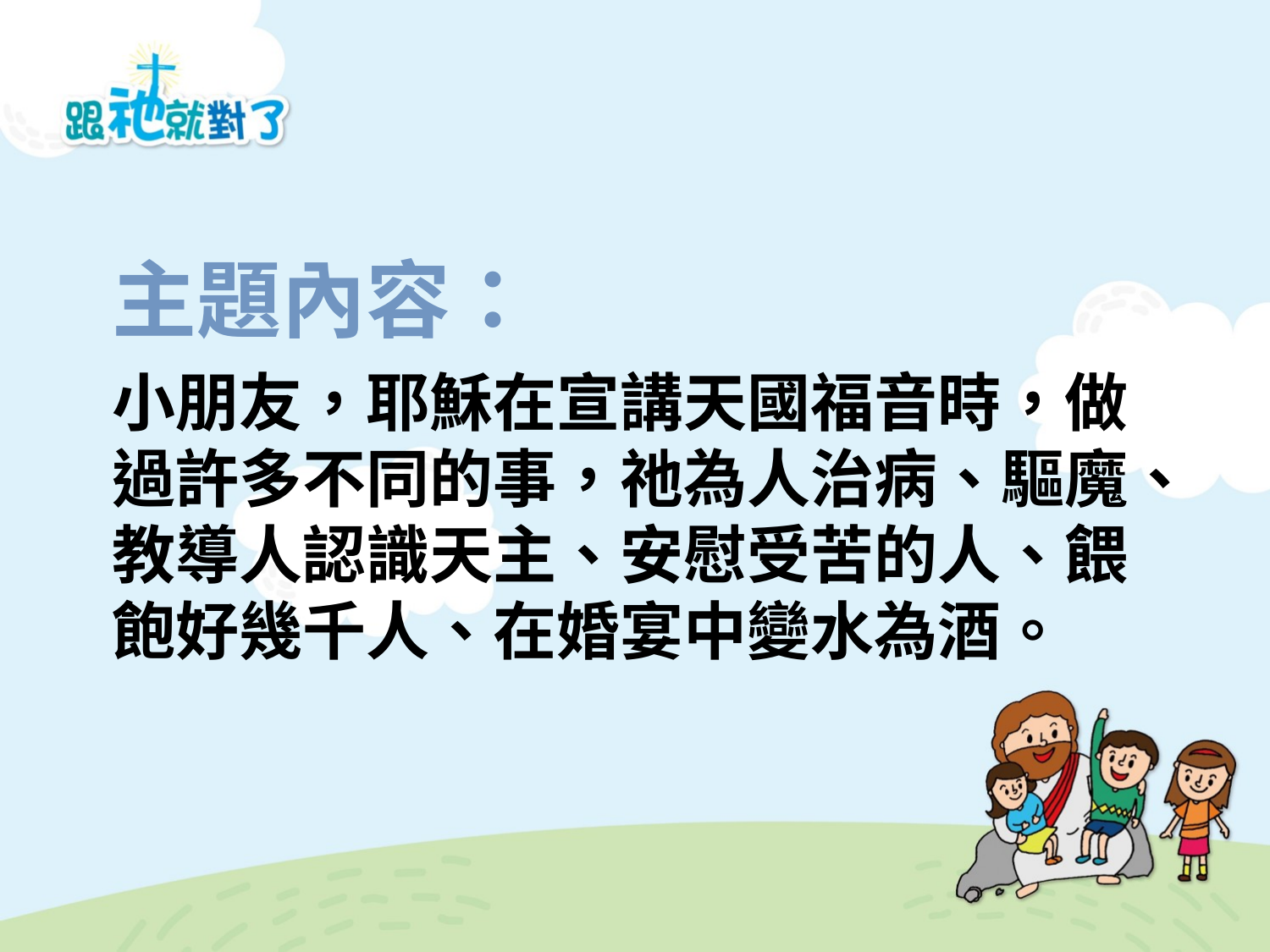

主題內容：
小朋友，耶穌在宣講天國福音時，做過許多不同的事，祂為人治病、驅魔、教導人認識天主、安慰受苦的人、餵飽好幾千人、在婚宴中變水為酒。